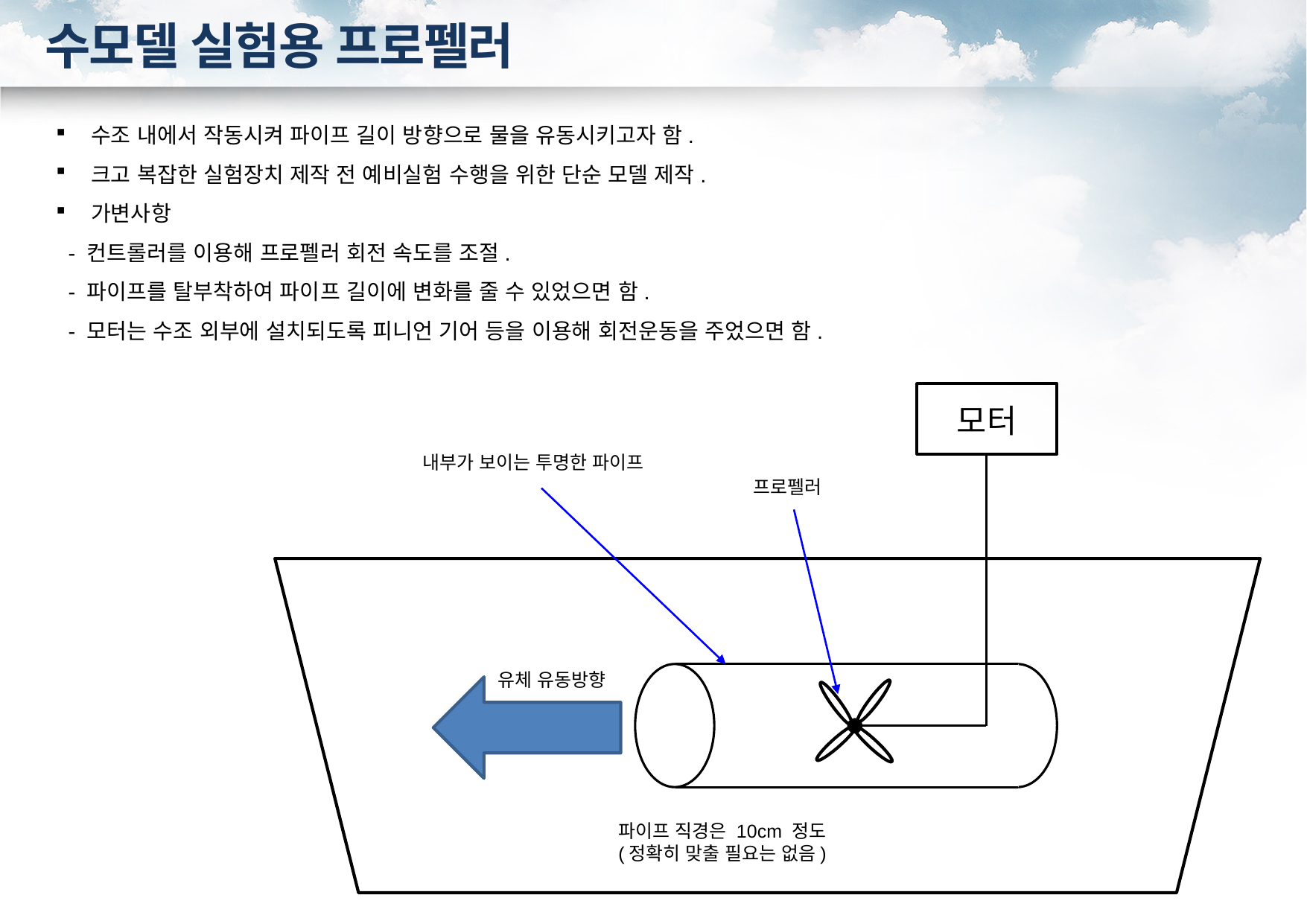

수모델 실험용 프로펠러
수조 내에서 작동시켜 파이프 길이 방향으로 물을 유동시키고자 함.
크고 복잡한 실험장치 제작 전 예비실험 수행을 위한 단순 모델 제작.
가변사항
  - 컨트롤러를 이용해 프로펠러 회전 속도를 조절.
  - 파이프를 탈부착하여 파이프 길이에 변화를 줄 수 있었으면 함.
  - 모터는 수조 외부에 설치되도록 피니언 기어 등을 이용해 회전운동을 주었으면 함.

모터
내부가 보이는 투명한 파이프
프로펠러

유체 유동방향

파이프 직경은 10cm 정도
(정확히 맞출 필요는 없음)